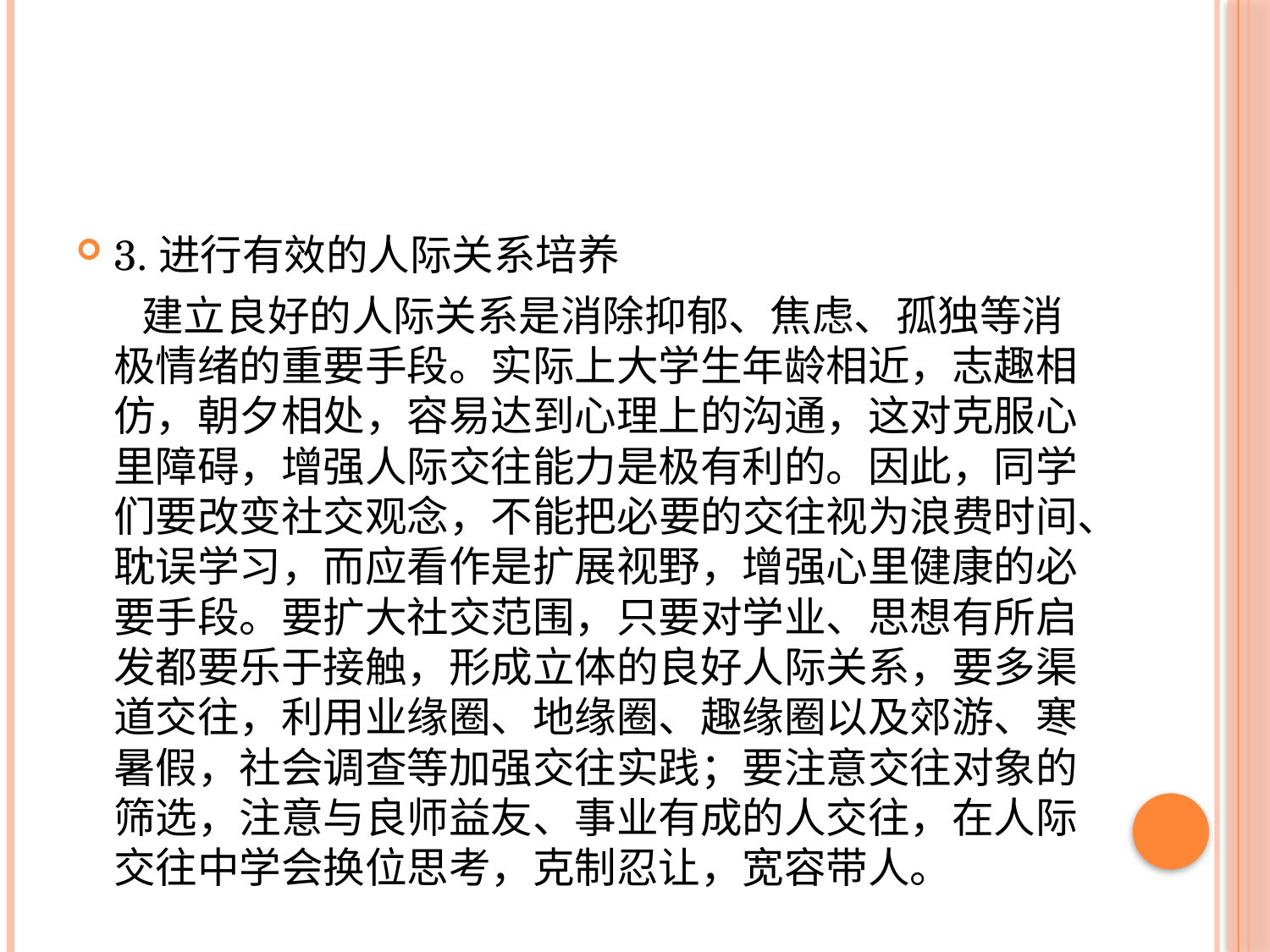

#
3.进行有效的人际关系培养
      建立良好的人际关系是消除抑郁、焦虑、孤独等消极情绪的重要手段。实际上大学生年龄相近，志趣相仿，朝夕相处，容易达到心理上的沟通，这对克服心里障碍，增强人际交往能力是极有利的。因此，同学们要改变社交观念，不能把必要的交往视为浪费时间、耽误学习，而应看作是扩展视野，增强心里健康的必要手段。要扩大社交范围，只要对学业、思想有所启发都要乐于接触，形成立体的良好人际关系，要多渠道交往，利用业缘圈、地缘圈、趣缘圈以及郊游、寒暑假，社会调查等加强交往实践；要注意交往对象的筛选，注意与良师益友、事业有成的人交往，在人际交往中学会换位思考，克制忍让，宽容带人。